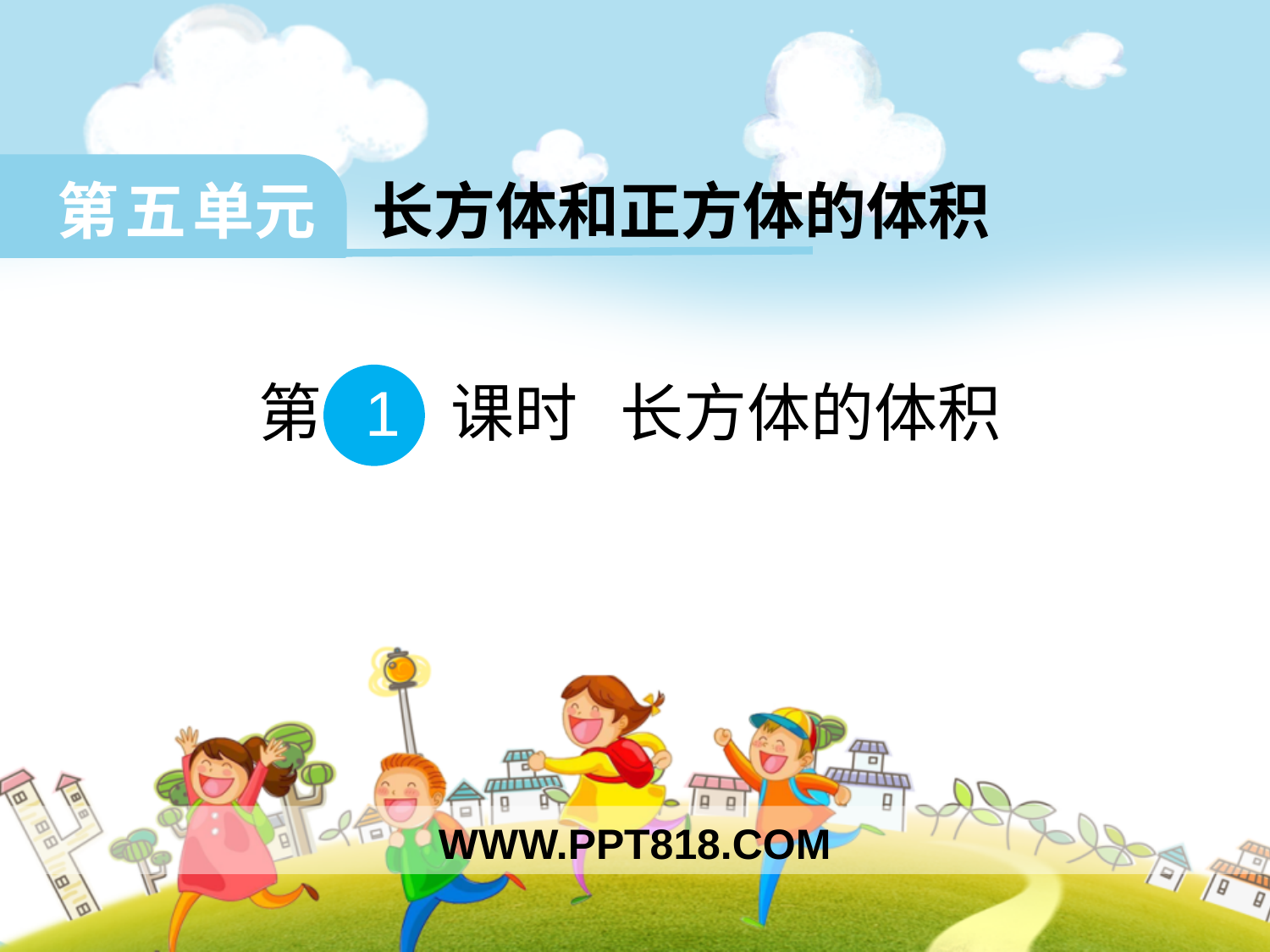

第 五 单元    长方体和正方体的体积

  第  1  课时   长方体的体积
WWW.PPT818.COM